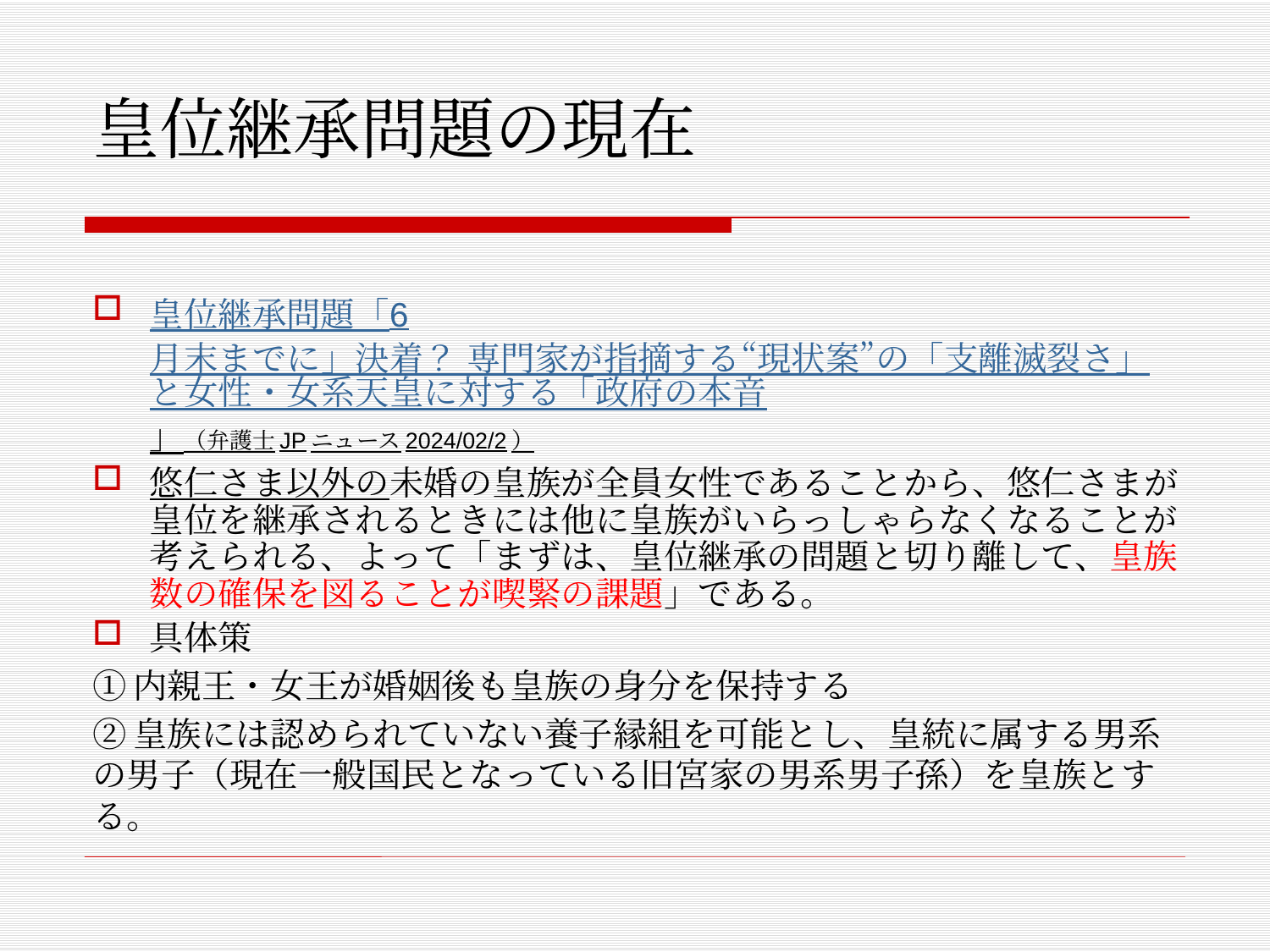

# 皇位継承問題の現在
皇位継承問題「6月末までに」決着？ 専門家が指摘する“現状案”の「支離滅裂さ」と女性・女系天皇に対する「政府の本音」（弁護士JPニュース2024/02/2）
悠仁さま以外の未婚の皇族が全員女性であることから、悠仁さまが皇位を継承されるときには他に皇族がいらっしゃらなくなることが考えられる、よって「まずは、皇位継承の問題と切り離して、皇族数の確保を図ることが喫緊の課題」である。
具体策
①内親王・女王が婚姻後も皇族の身分を保持する
②皇族には認められていない養子縁組を可能とし、皇統に属する男系の男子（現在一般国民となっている旧宮家の男系男子孫）を皇族とする。